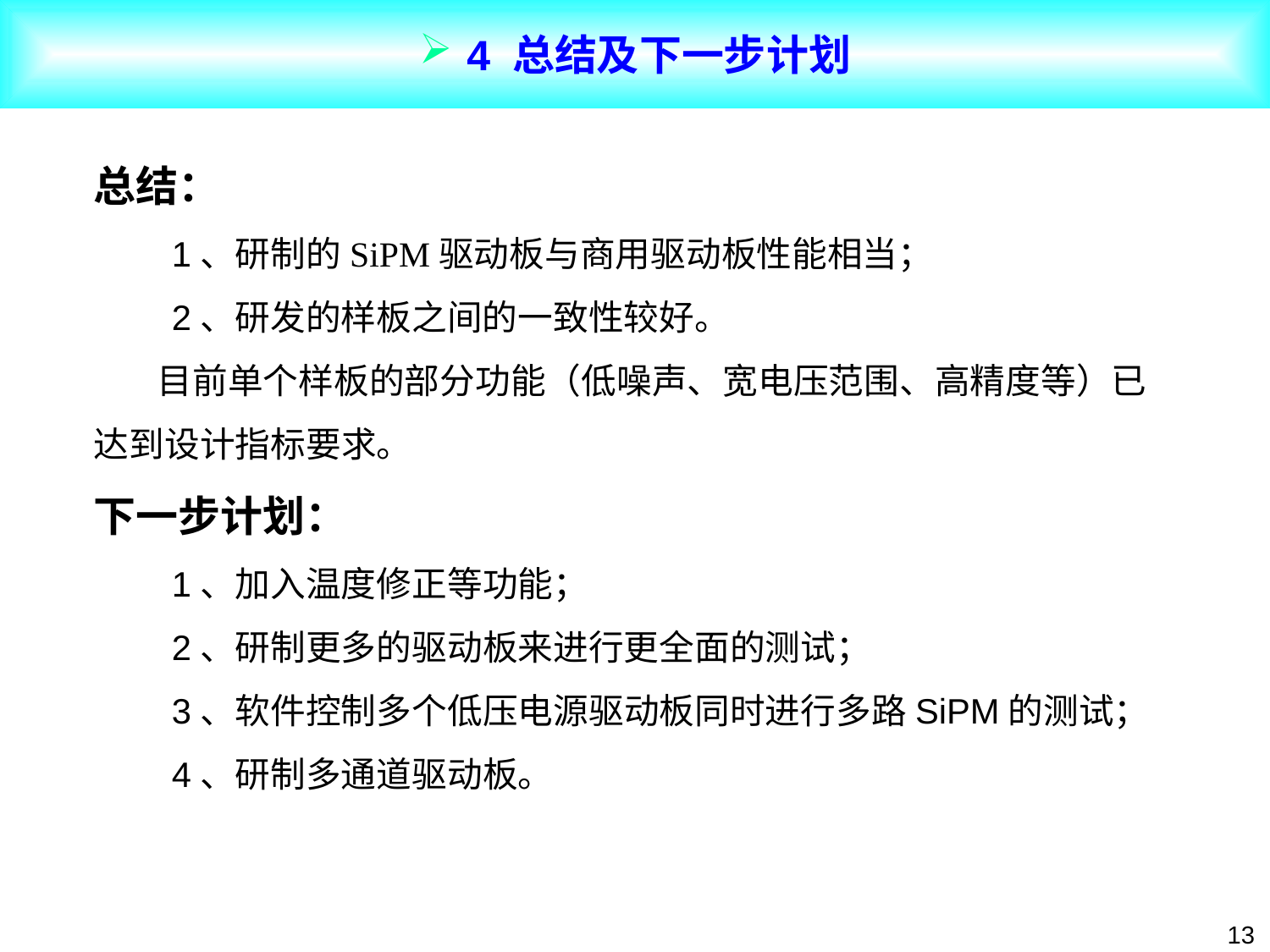

4 总结及下一步计划
总结：
        1、研制的SiPM驱动板与商用驱动板性能相当；
        2、研发的样板之间的一致性较好。
       目前单个样板的部分功能（低噪声、宽电压范围、高精度等）已达到设计指标要求。
下一步计划：
        1、加入温度修正等功能；
        2、研制更多的驱动板来进行更全面的测试；
        3、软件控制多个低压电源驱动板同时进行多路SiPM的测试；
        4、研制多通道驱动板。
13